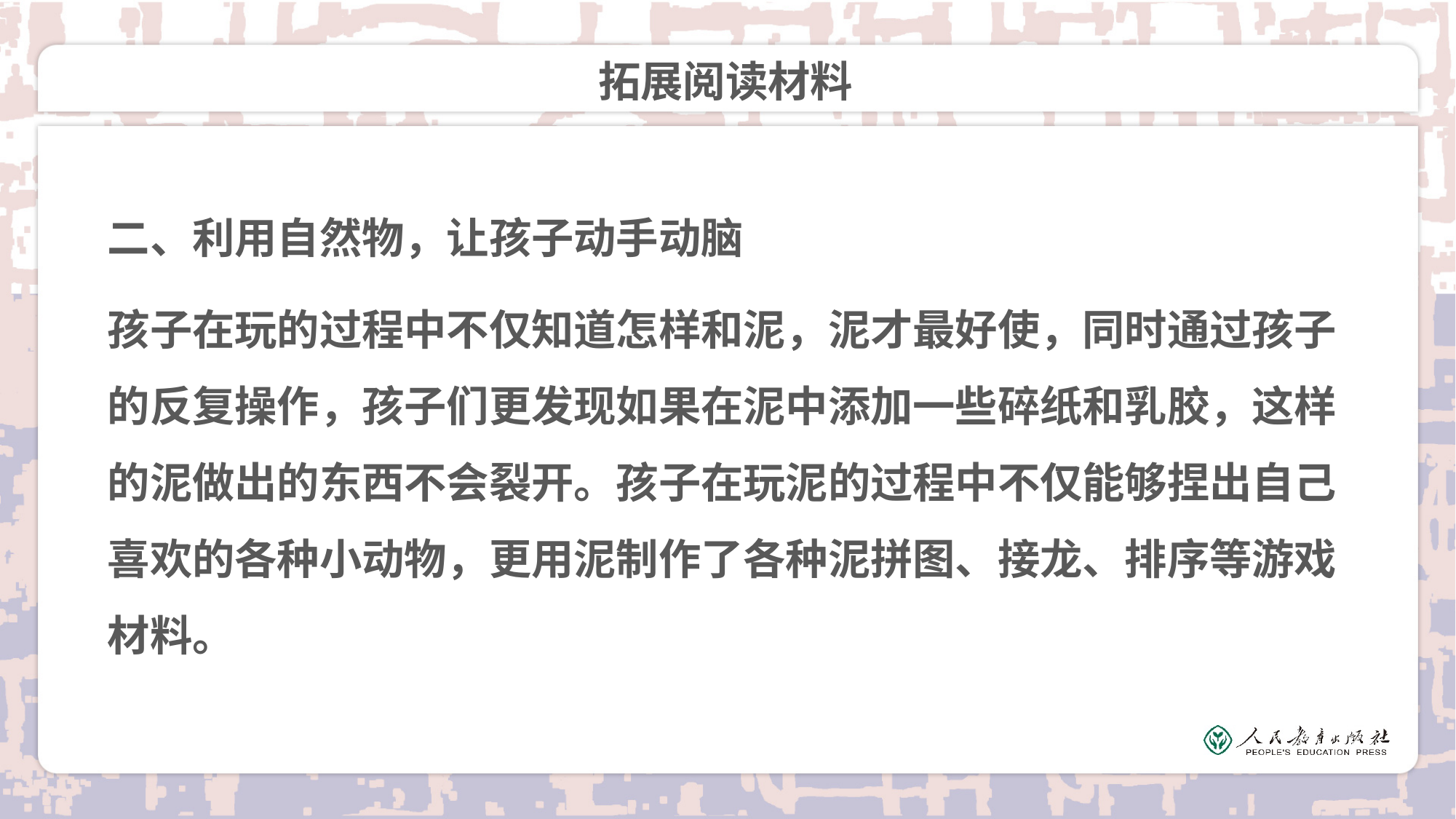

# 拓展阅读材料
二、利用自然物，让孩子动手动脑
孩子在玩的过程中不仅知道怎样和泥，泥才最好使，同时通过孩子的反复操作，孩子们更发现如果在泥中添加一些碎纸和乳胶，这样的泥做出的东西不会裂开。孩子在玩泥的过程中不仅能够捏出自己喜欢的各种小动物，更用泥制作了各种泥拼图、接龙、排序等游戏材料。